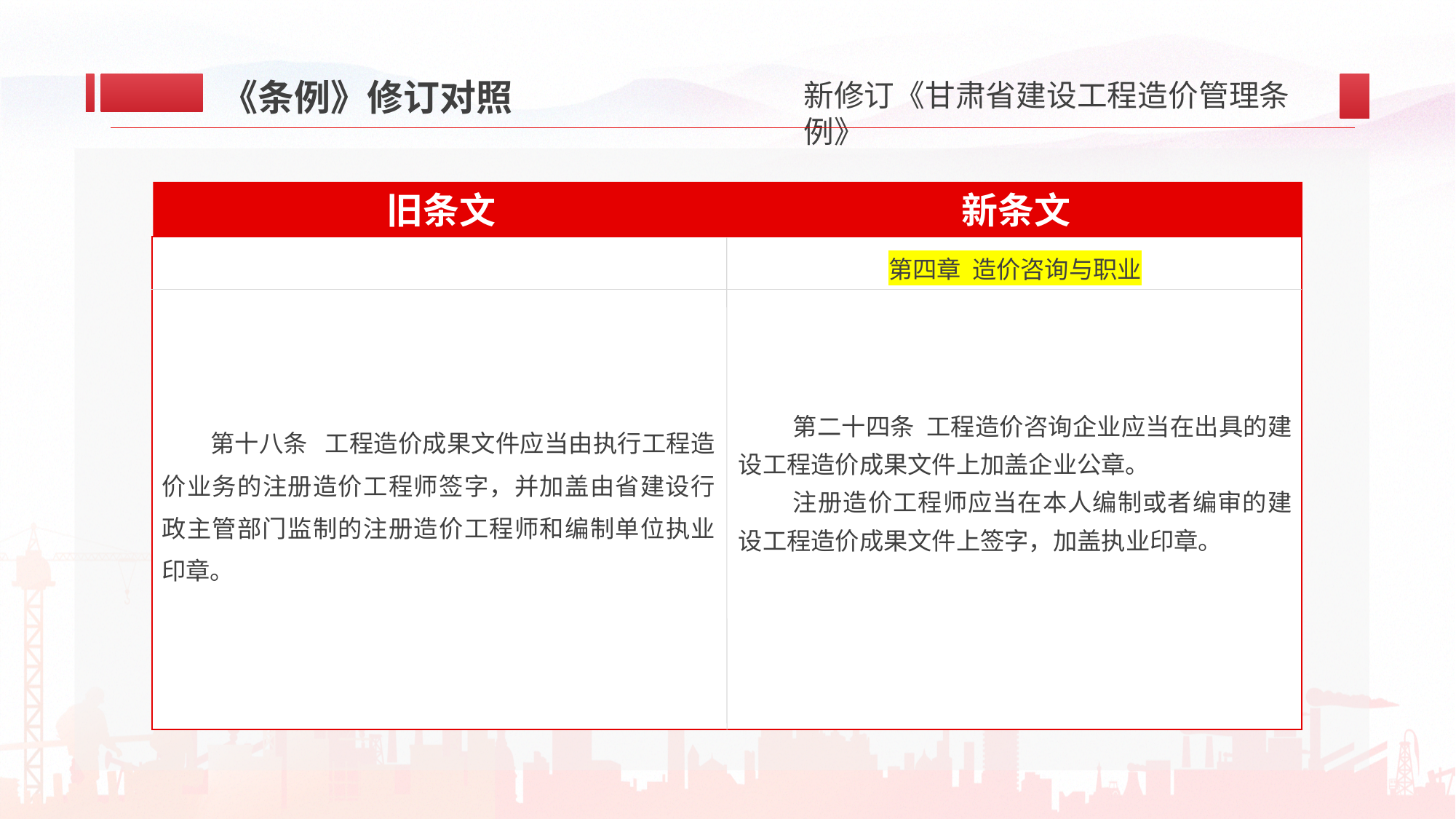

《条例》修订对照
新条文
旧条文

第二十四条  工程造价咨询企业应当在出具的建设工程造价成果文件上加盖企业公章。
注册造价工程师应当在本人编制或者编审的建设工程造价成果文件上签字，加盖执业印章。
第四章  造价咨询与职业

第十八条   工程造价成果文件应当由执行工程造价业务的注册造价工程师签字，并加盖由省建设行政主管部门监制的注册造价工程师和编制单位执业印章。